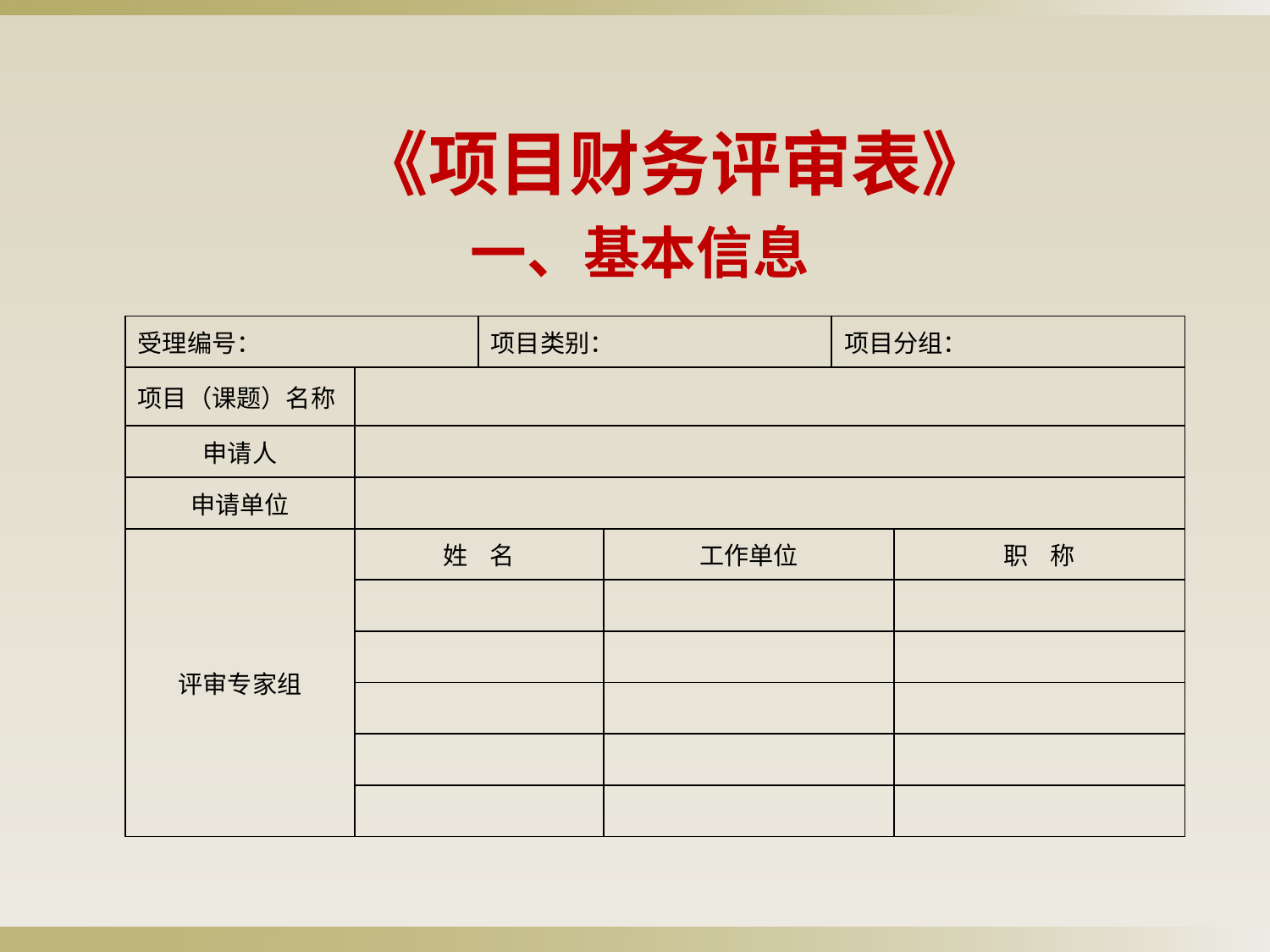

《项目财务评审表》
一、基本信息
| 受理编号： |  | 项目类别： |  | 项目分组： |  |
| --- | --- | --- | --- | --- | --- |
| 项目（课题）名称 |  |  |  |  |  |
| 申请人 |  |  |  |  |  |
| 申请单位 |  |  |  |  |  |
| 评审专家组 | 姓 名 |  | 工作单位 |  | 职 称 |
|  |  |  |  |  |  |
|  |  |  |  |  |  |
|  |  |  |  |  |  |
|  |  |  |  |  |  |
|  |  |  |  |  |  |